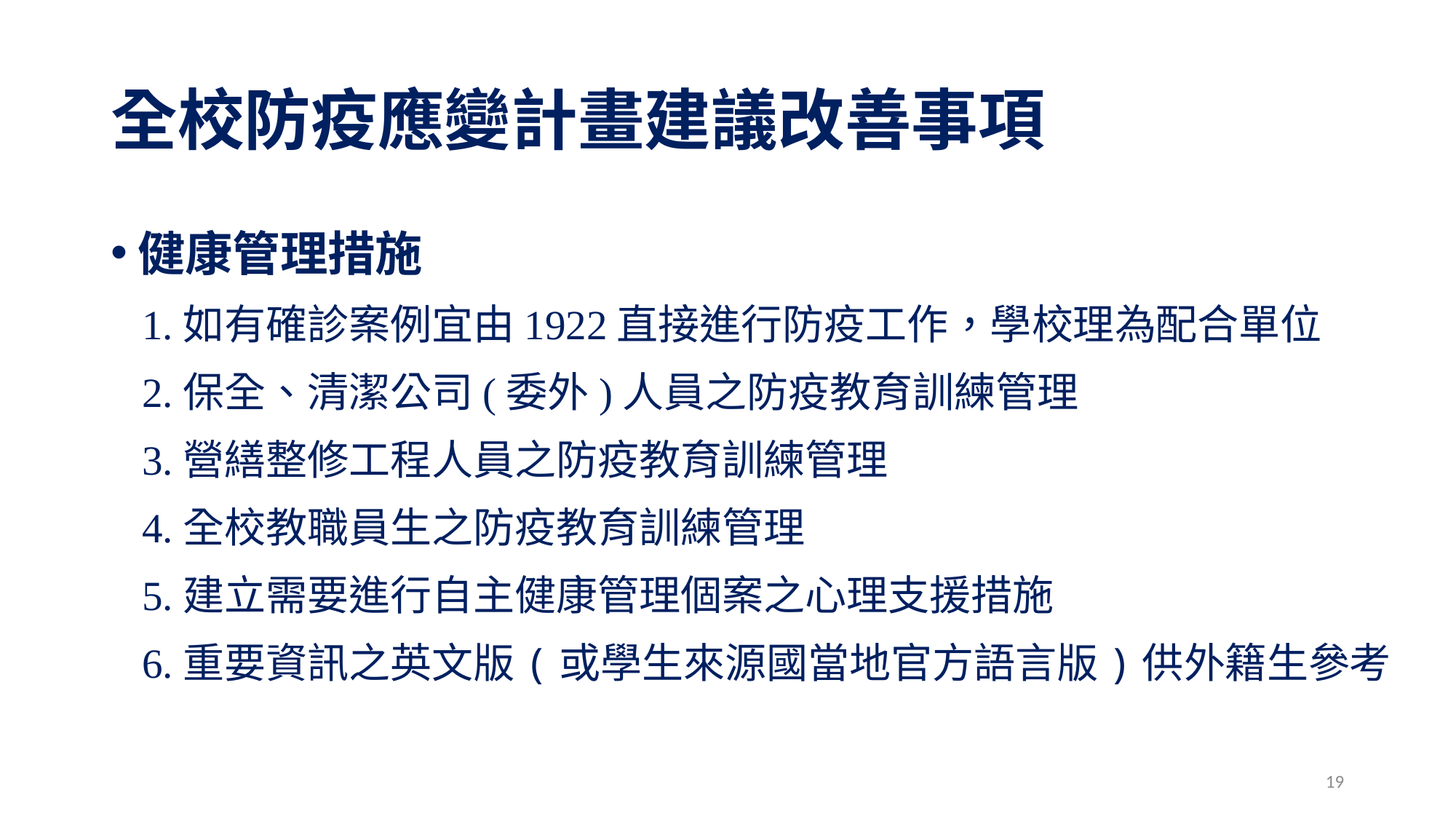

# 全校防疫應變計畫建議改善事項
健康管理措施
1.如有確診案例宜由1922直接進行防疫工作，學校理為配合單位
2.保全、清潔公司(委外)人員之防疫教育訓練管理
3.營繕整修工程人員之防疫教育訓練管理
4.全校教職員生之防疫教育訓練管理
5.建立需要進行自主健康管理個案之心理支援措施
6.重要資訊之英文版(或學生來源國當地官方語言版)供外籍生參考

19